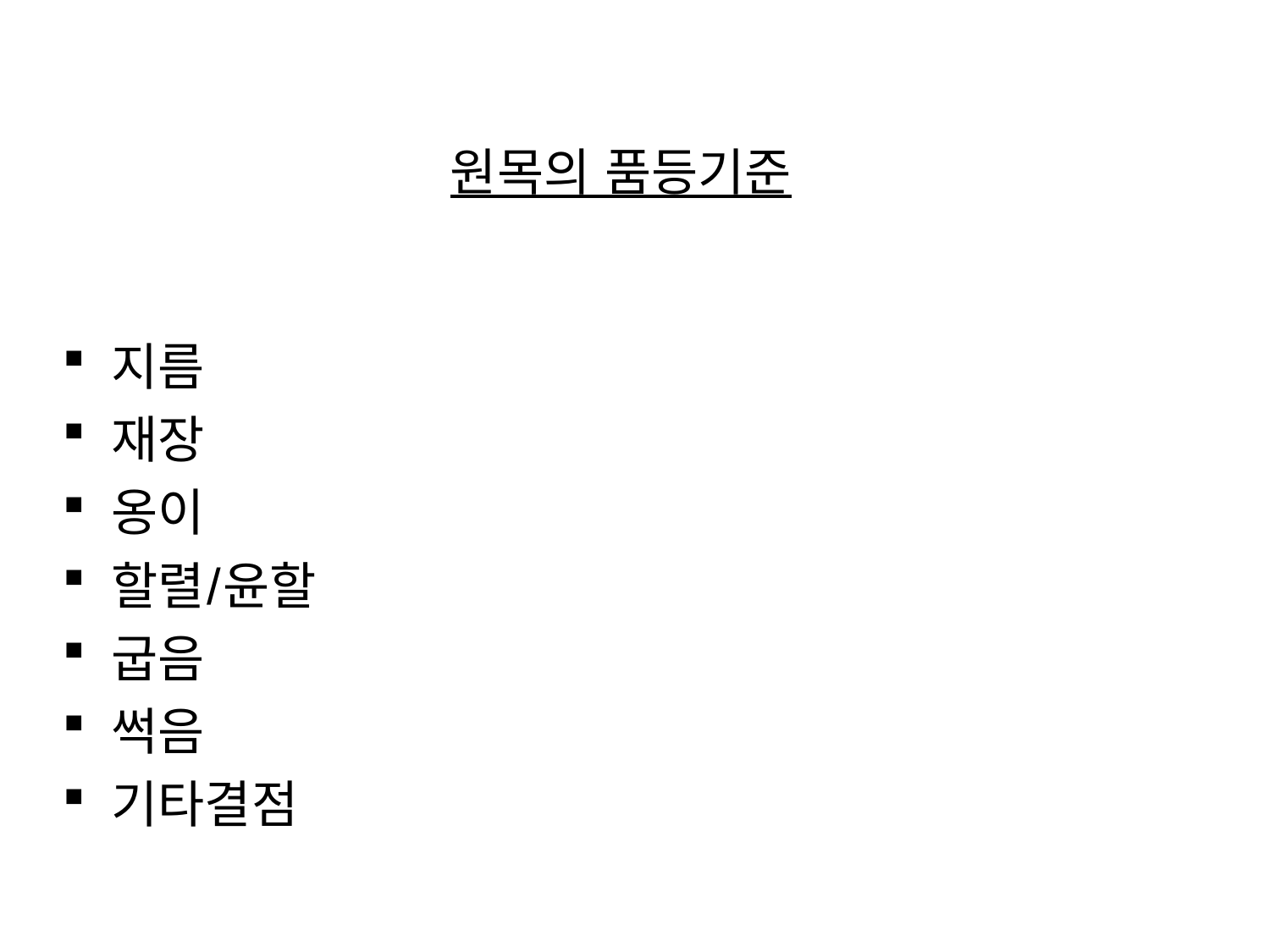

원목의 품등기준

   지름
   재장
   옹이
   할렬/윤할
   굽음
   썩음
   기타결점